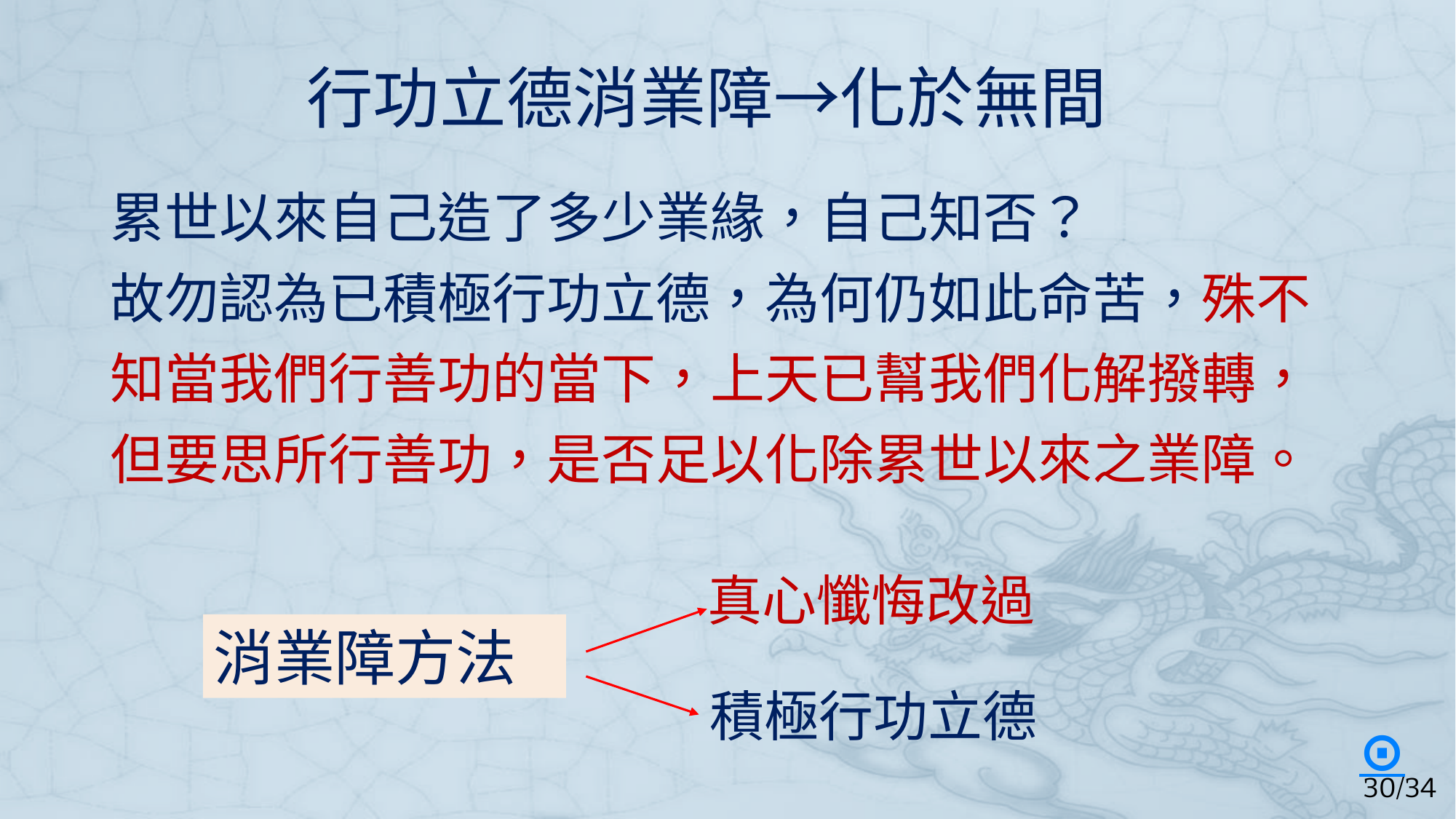

# 行功立德消業障→化於無間
累世以來自己造了多少業緣，自己知否？
故勿認為已積極行功立德，為何仍如此命苦，殊不知當我們行善功的當下，上天已幫我們化解撥轉，但要思所行善功，是否足以化除累世以來之業障。
真心懺悔改過
消業障方法
積極行功立德
⊙
30/34